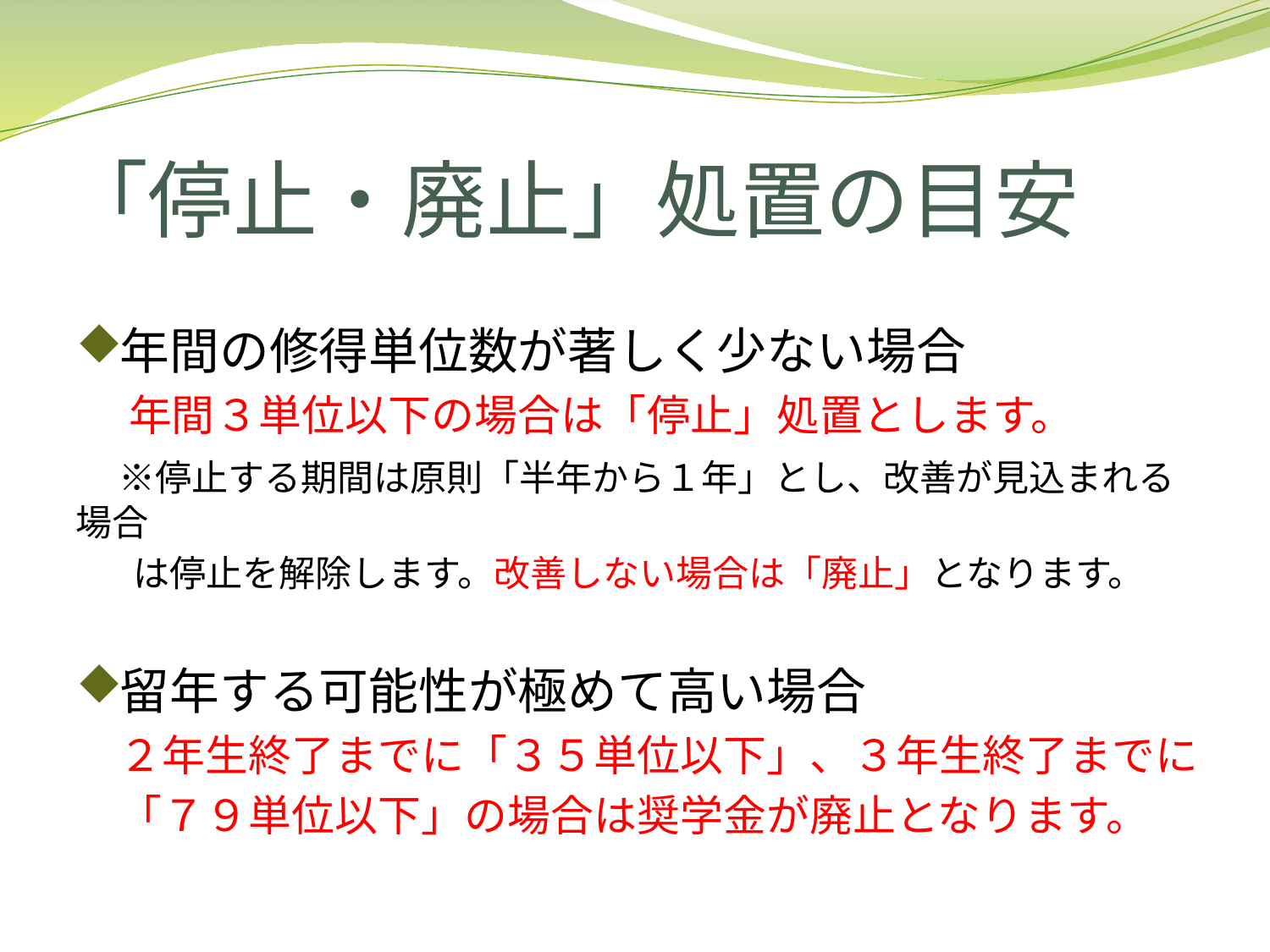

# 「停止・廃止」処置の目安
年間の修得単位数が著しく少ない場合
　 年間３単位以下の場合は「停止」処置とします。
　※停止する期間は原則「半年から１年」とし、改善が見込まれる場合
      は停止を解除します。改善しない場合は「廃止」となります。

留年する可能性が極めて高い場合
　２年生終了までに「３５単位以下」、３年生終了までに
　「７９単位以下」の場合は奨学金が廃止となります。